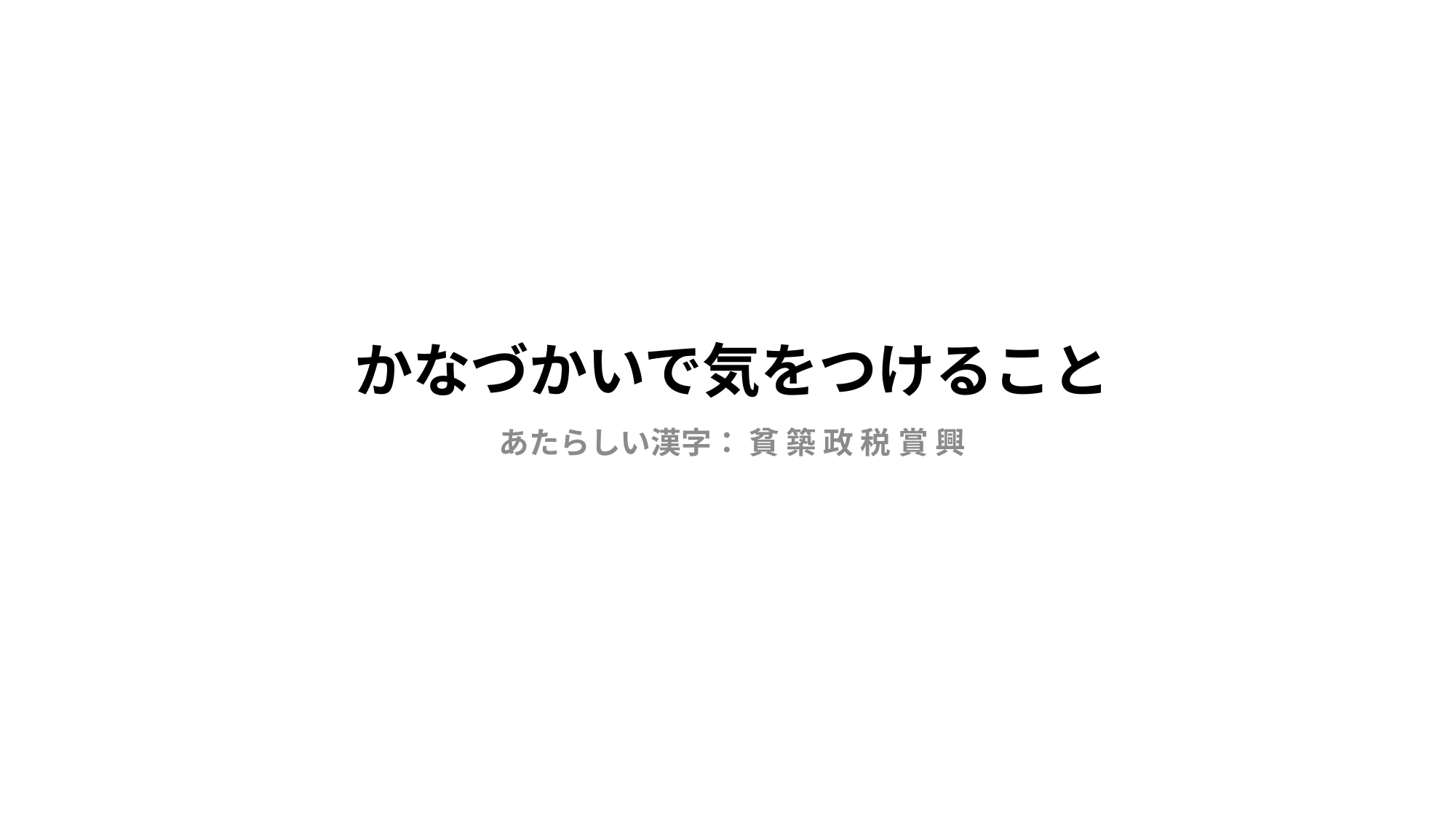

# かなづかいで気をつけること
あたらしい漢字： 貧 築 政 税 賞 興